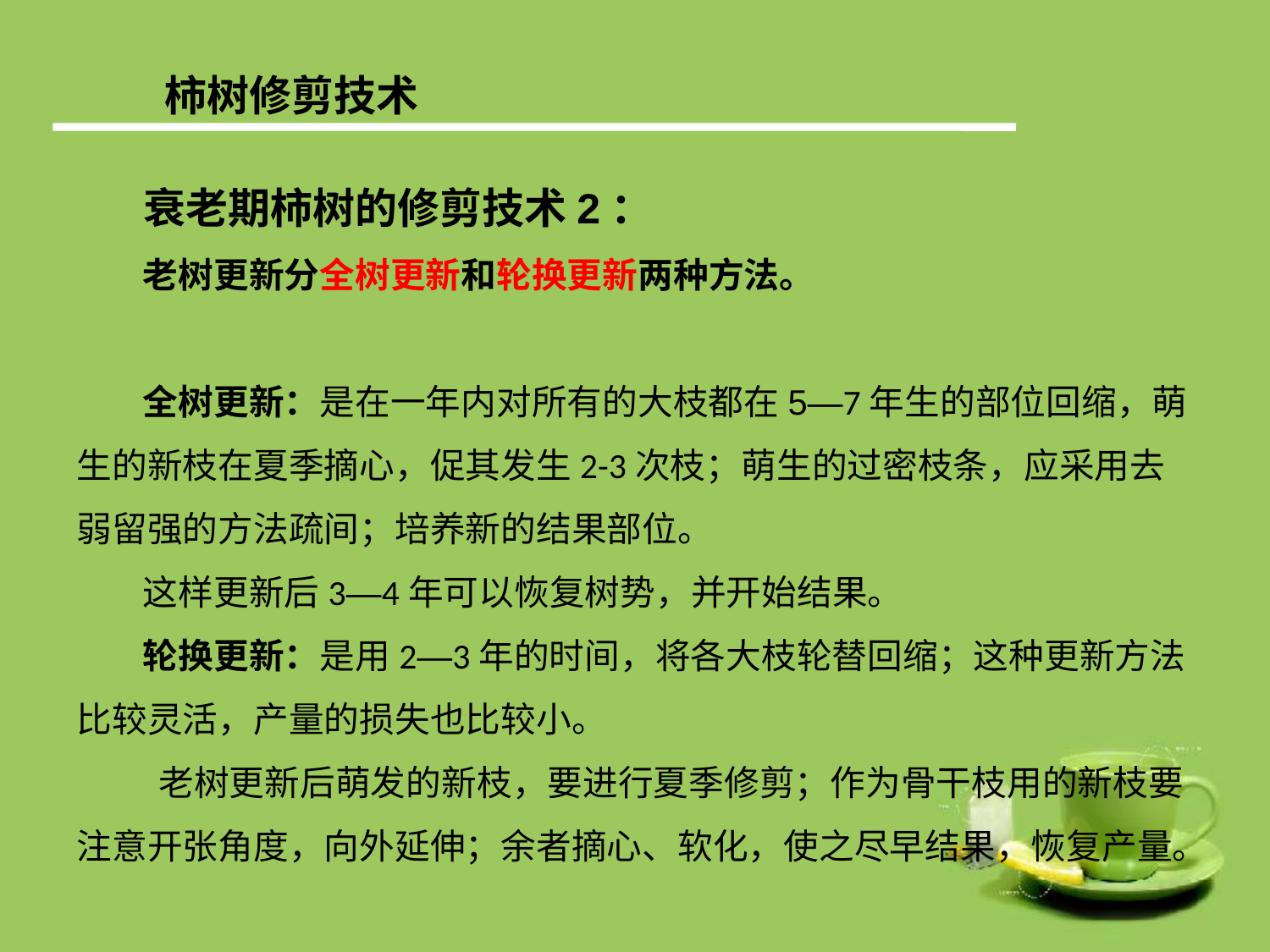

柿树修剪技术

  衰老期柿树的修剪技术2：
  老树更新分全树更新和轮换更新两种方法。

  全树更新：是在一年内对所有的大枝都在5―7年生的部位回缩，萌生的新枝在夏季摘心，促其发生2-3次枝；萌生的过密枝条，应采用去弱留强的方法疏间；培养新的结果部位。
  这样更新后3―4年可以恢复树势，并开始结果。
  轮换更新：是用2―3年的时间，将各大枝轮替回缩；这种更新方法比较灵活，产量的损失也比较小。    老树更新后萌发的新枝，要进行夏季修剪；作为骨干枝用的新枝要注意开张角度，向外延伸；余者摘心、软化，使之尽早结果，恢复产量。